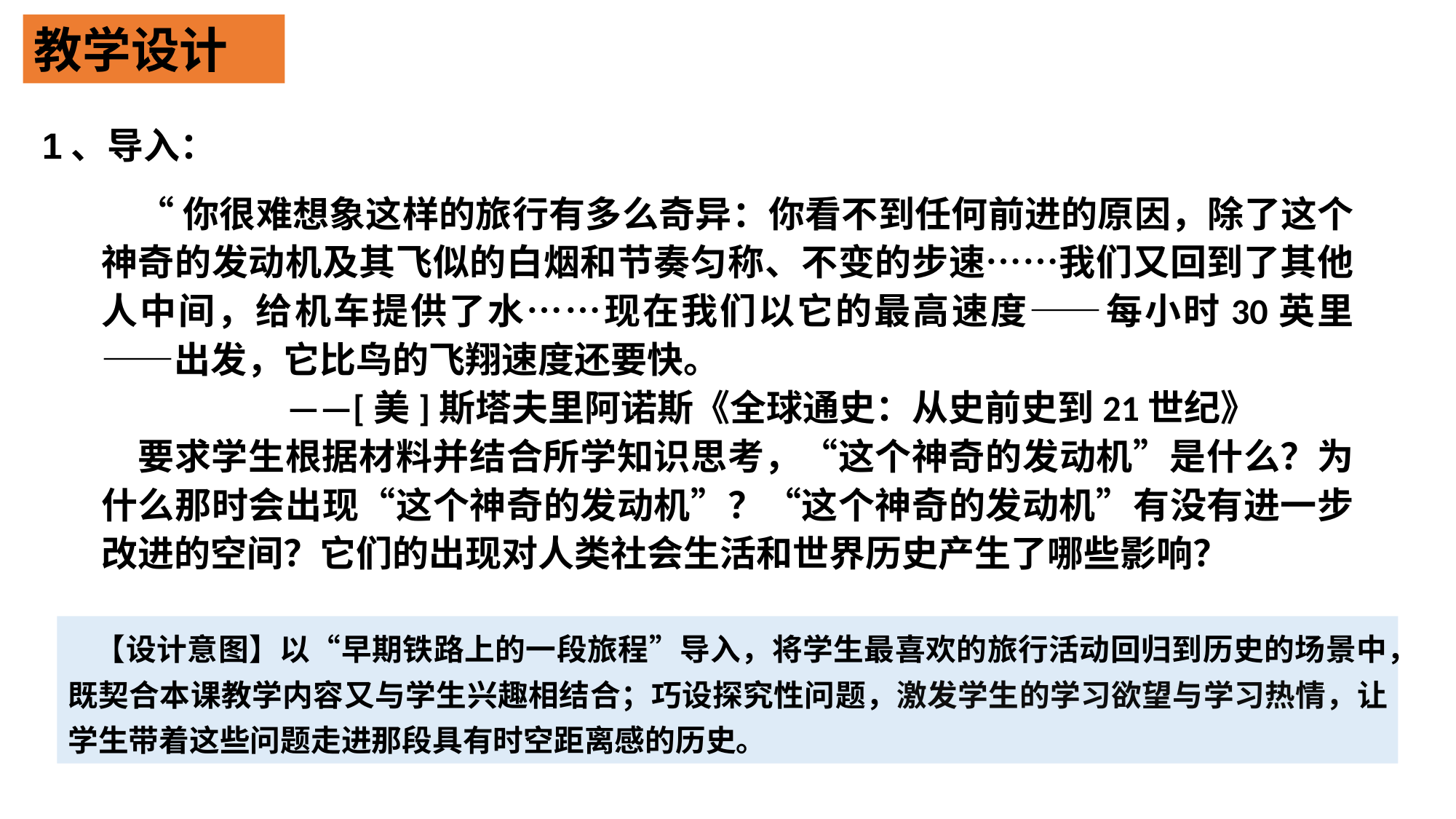

教学设计
1、导入：
“你很难想象这样的旅行有多么奇异：你看不到任何前进的原因，除了这个神奇的发动机及其飞似的白烟和节奏匀称、不变的步速……我们又回到了其他人中间，给机车提供了水……现在我们以它的最高速度——每小时30英里——出发，它比鸟的飞翔速度还要快。
 ——[美]斯塔夫里阿诺斯《全球通史：从史前史到21世纪》
要求学生根据材料并结合所学知识思考，“这个神奇的发动机”是什么？为什么那时会出现“这个神奇的发动机”？“这个神奇的发动机”有没有进一步改进的空间？它们的出现对人类社会生活和世界历史产生了哪些影响？
【设计意图】以“早期铁路上的一段旅程”导入，将学生最喜欢的旅行活动回归到历史的场景中，既契合本课教学内容又与学生兴趣相结合；巧设探究性问题，激发学生的学习欲望与学习热情，让学生带着这些问题走进那段具有时空距离感的历史。